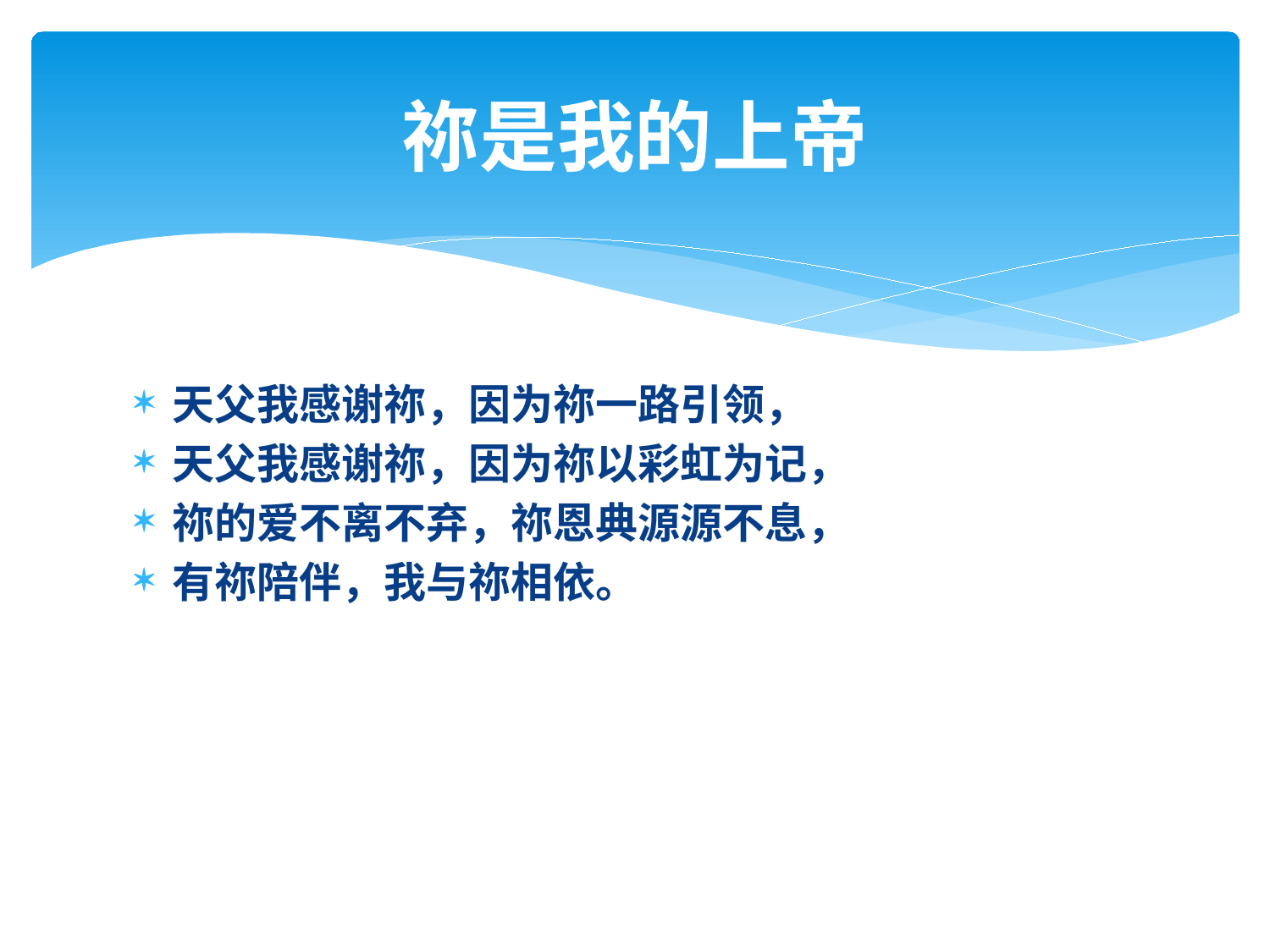

# 祢是我的上帝
天父我感谢祢，因为祢一路引领，
天父我感谢祢，因为祢以彩虹为记，
祢的爱不离不弃，祢恩典源源不息，
有祢陪伴，我与祢相依。